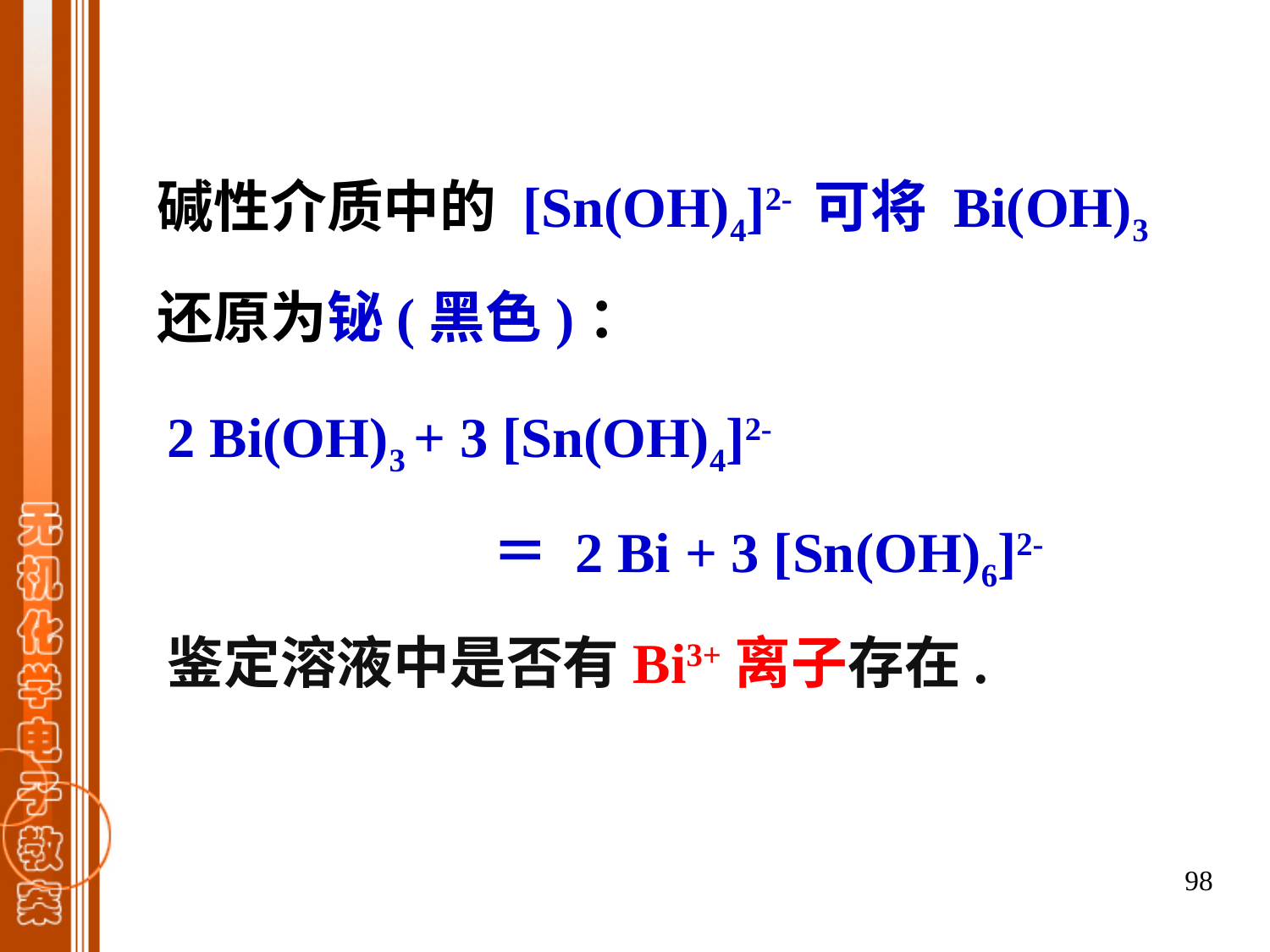

碱性介质中的 [Sn(OH)4]2- 可将 Bi(OH)3 还原为铋(黑色)：
2 Bi(OH)3 + 3 [Sn(OH)4]2-
                                          ＝ 2 Bi + 3 [Sn(OH)6]2-
鉴定溶液中是否有Bi3+离子存在.
98